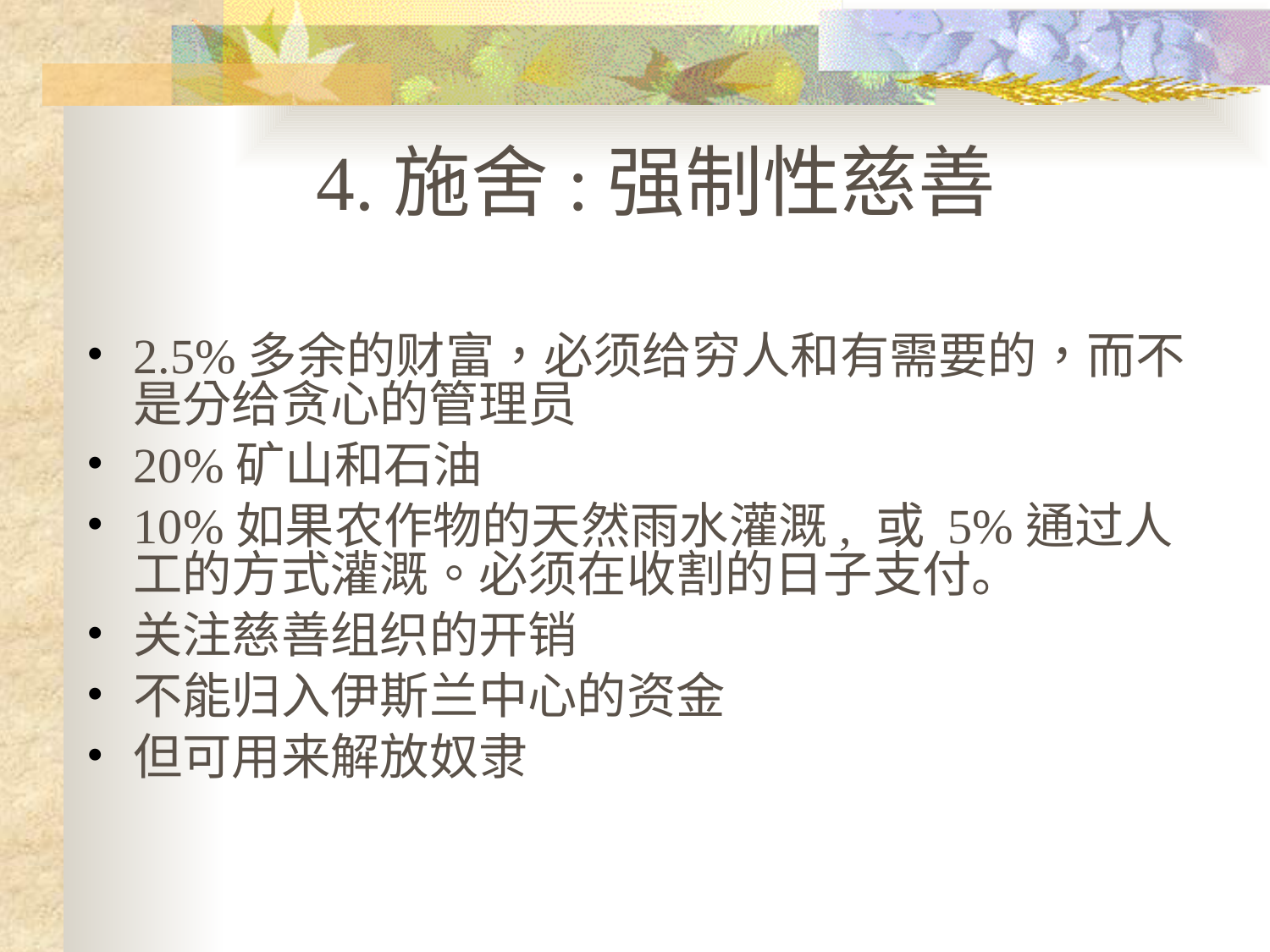

4.施舍:强制性慈善
2.5%多余的财富，必须给穷人和有需要的，而不是分给贪心的管理员
20%矿山和石油
10%如果农作物的天然雨水灌溉, 或 5%通过人工的方式灌溉。必须在收割的日子支付。
关注慈善组织的开销
不能归入伊斯兰中心的资金
但可用来解放奴隶